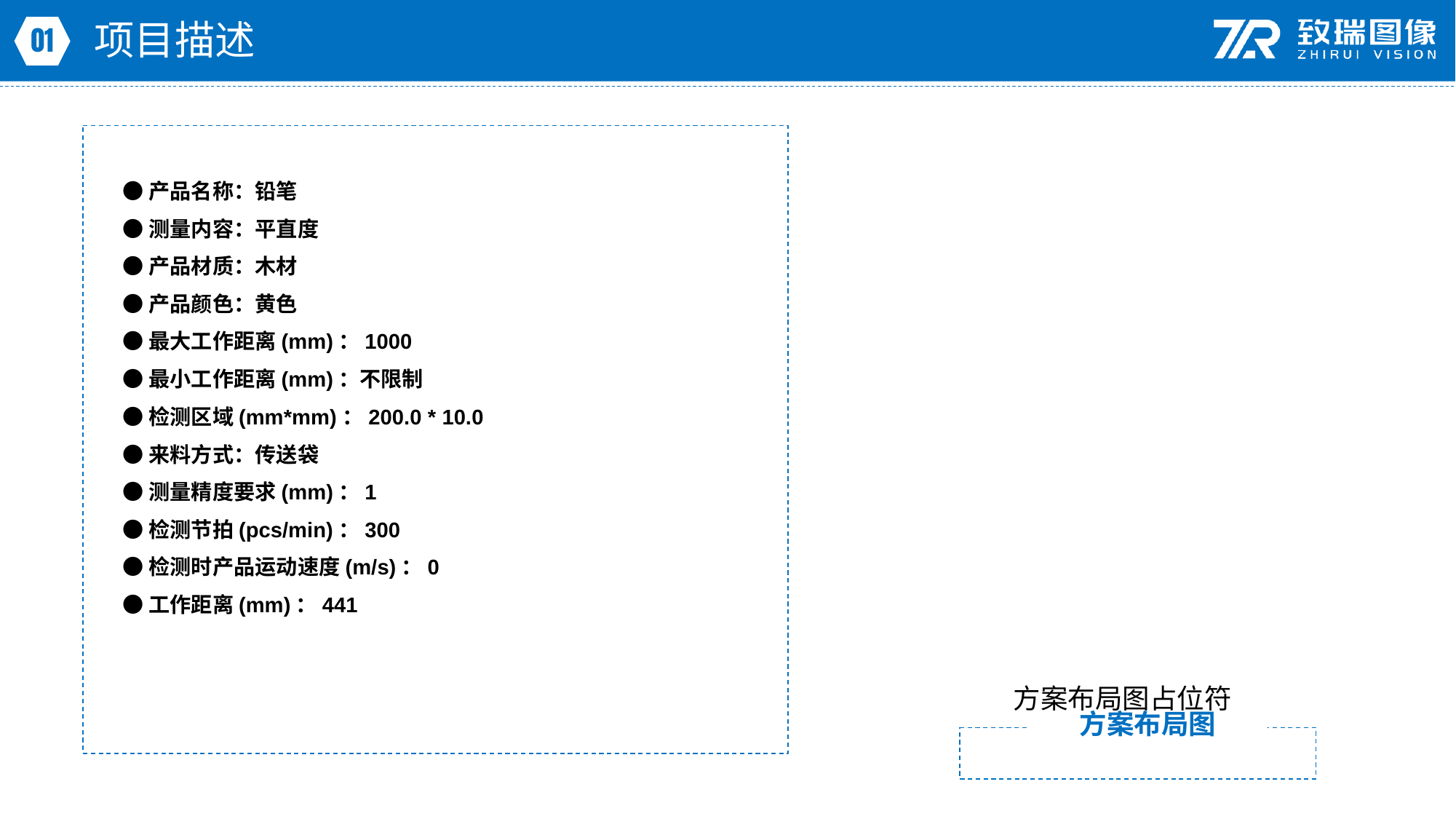

项目描述
01

●产品名称：铅笔
●测量内容：平直度
●产品材质：木材
●产品颜色：黄色
●最大工作距离(mm)：1000
●最小工作距离(mm)：不限制
●检测区域(mm*mm)：200.0 * 10.0
●来料方式：传送袋
●测量精度要求(mm)：1
●检测节拍(pcs/min)：300
●检测时产品运动速度(m/s)：0
●工作距离(mm)：441
方案布局图占位符
方案布局图